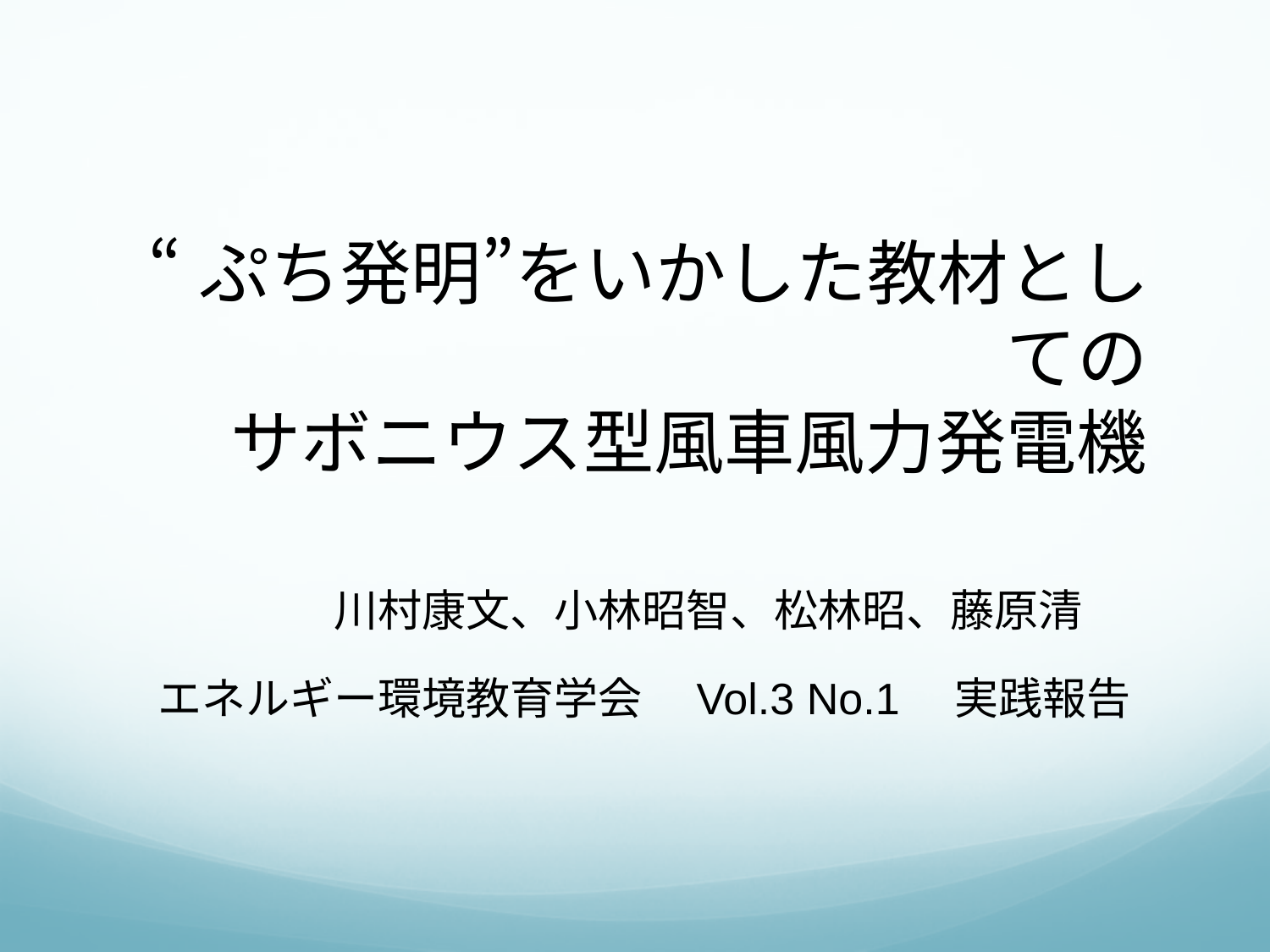

“ぷち発明”をいかした教材としての
サボニウス型風車風力発電機
　　　　川村康文、小林昭智、松林昭、藤原清
エネルギー環境教育学会　Vol.3 No.1　実践報告